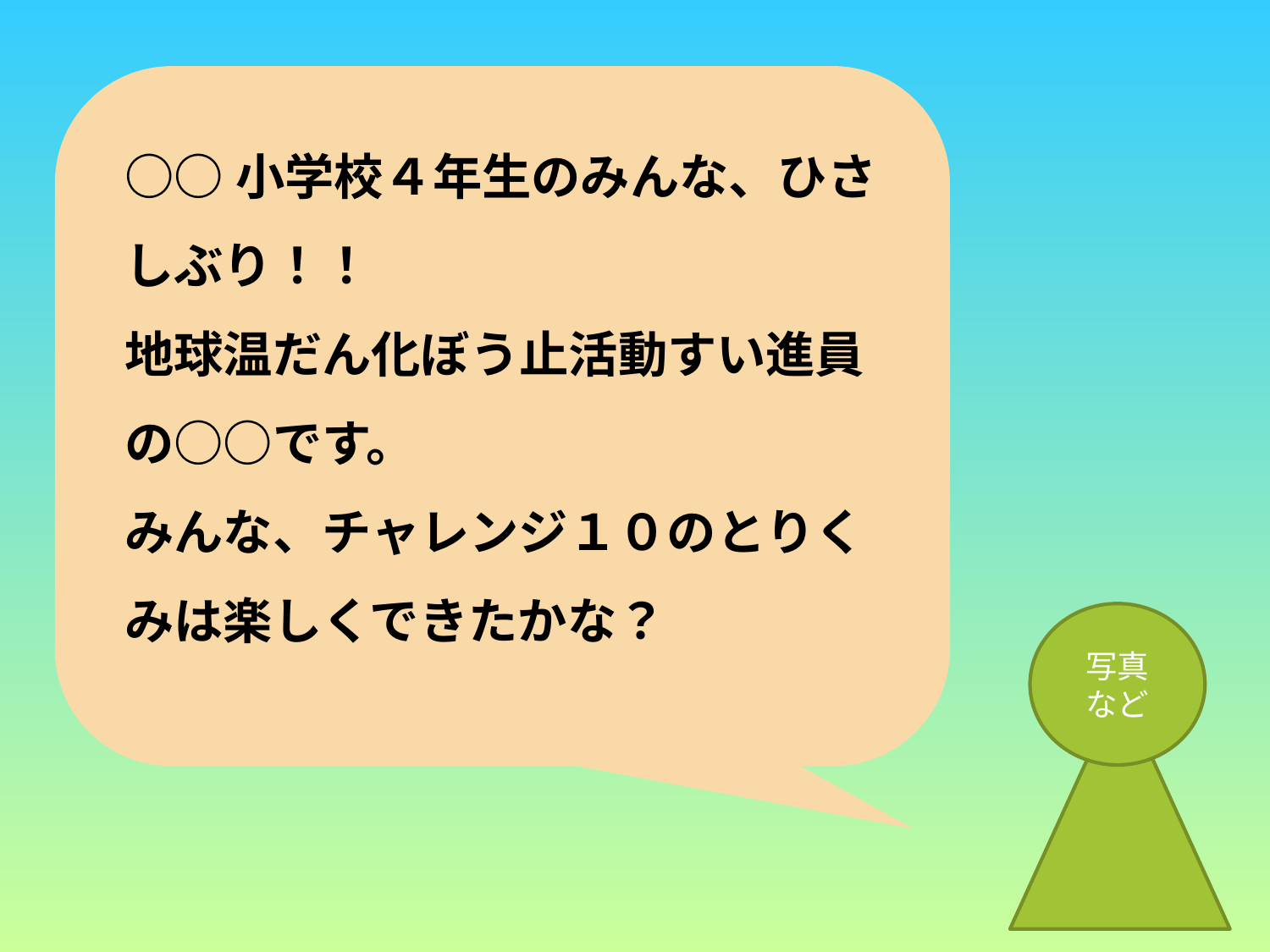

○○小学校４年生のみんな、ひさしぶり！！
地球温だん化ぼう止活動すい進員の○○です。
みんな、チャレンジ１０のとりくみは楽しくできたかな？
写真
など